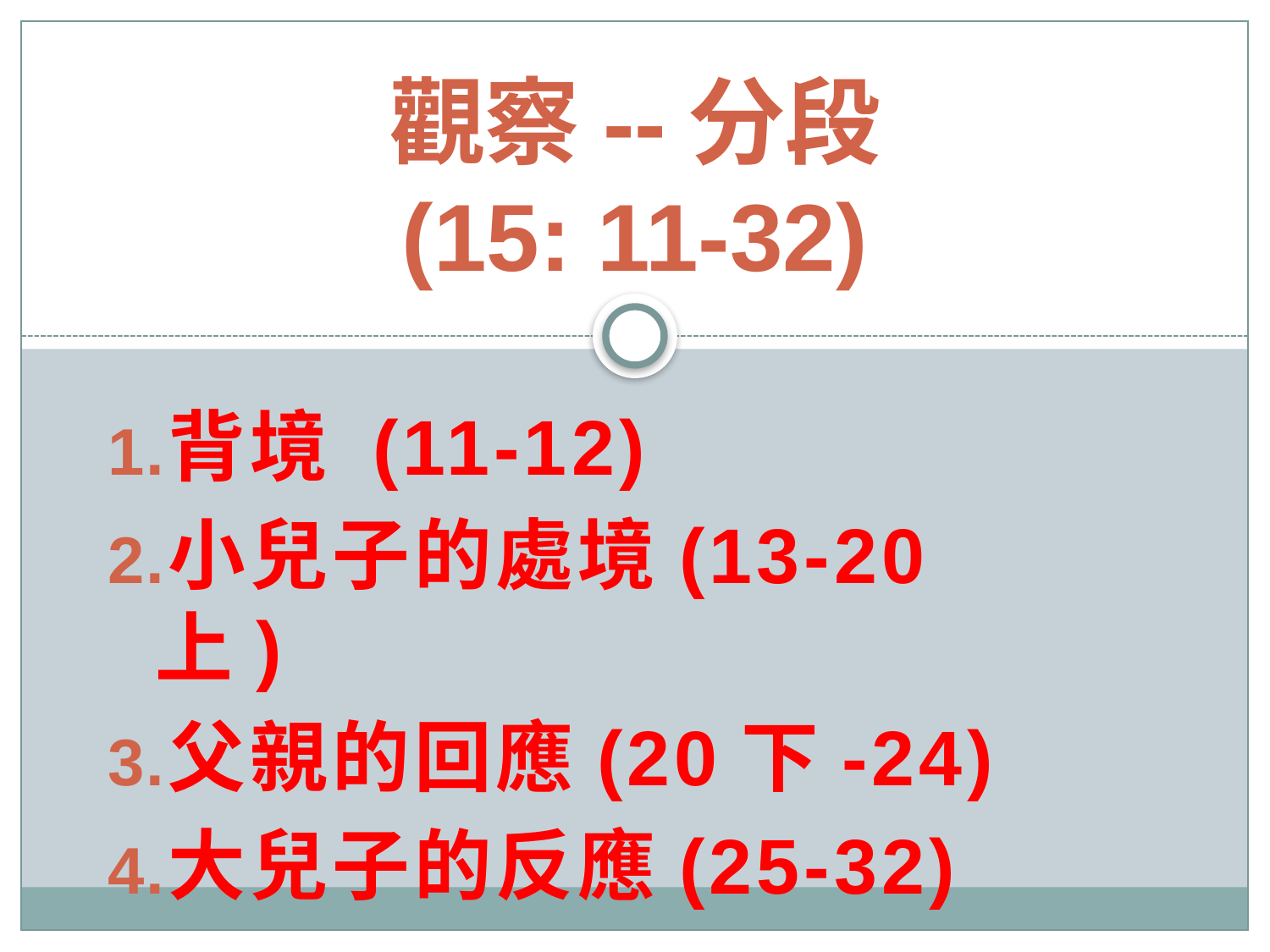

# 觀察--分段 (15: 11-32)
背境 (11-12)
小兒子的處境(13-20上)
父親的回應(20下-24)
大兒子的反應(25-32)